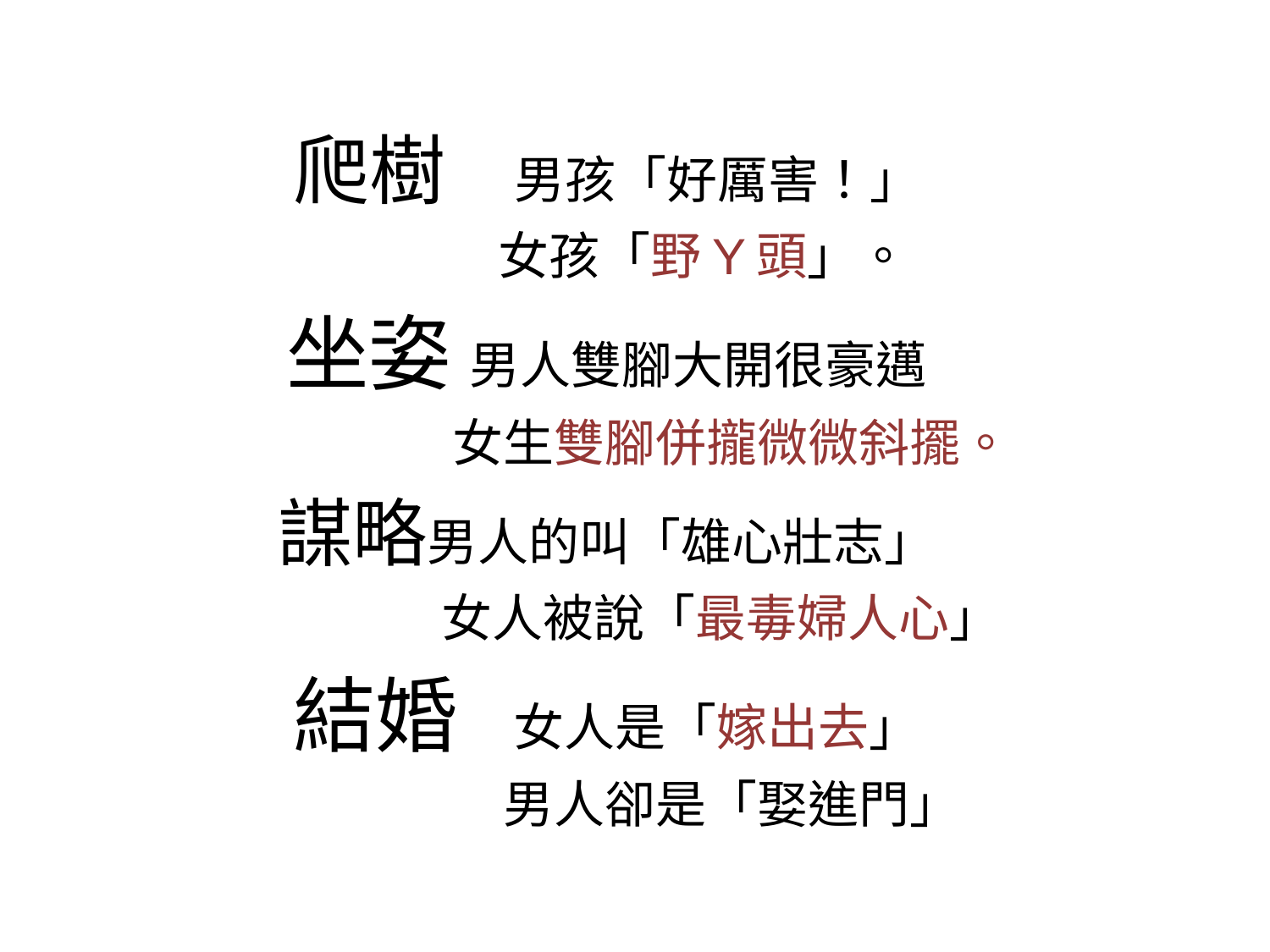

爬樹    男孩「好厲害！」
                女孩「野Y頭」。
坐姿 男人雙腳大開很豪邁
                     女生雙腳併攏微微斜擺。
謀略男人的叫「雄心壯志」
                   女人被說「最毒婦人心」
結婚   女人是「嫁出去」
                     男人卻是「娶進門」